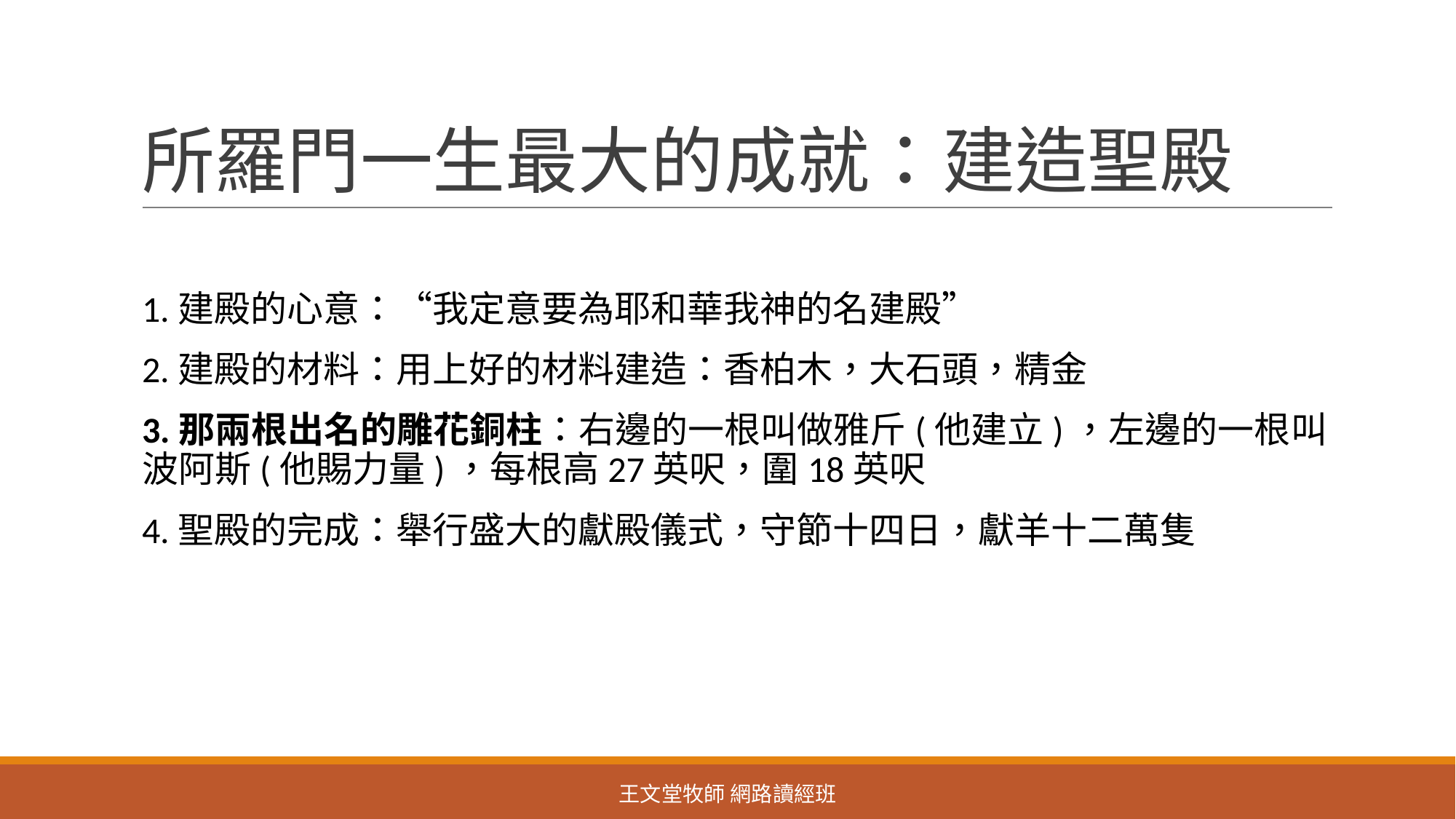

# 所羅門一生最大的成就：建造聖殿

1.建殿的心意：“我定意要為耶和華我神的名建殿”
2.建殿的材料：用上好的材料建造：香柏木，大石頭，精金
3.那兩根出名的雕花銅柱：右邊的一根叫做雅斤(他建立)，左邊的一根叫波阿斯(他賜力量)，每根高27英呎，圍18英呎
4.聖殿的完成：舉行盛大的獻殿儀式，守節十四日，獻羊十二萬隻
王文堂牧師 網路讀經班